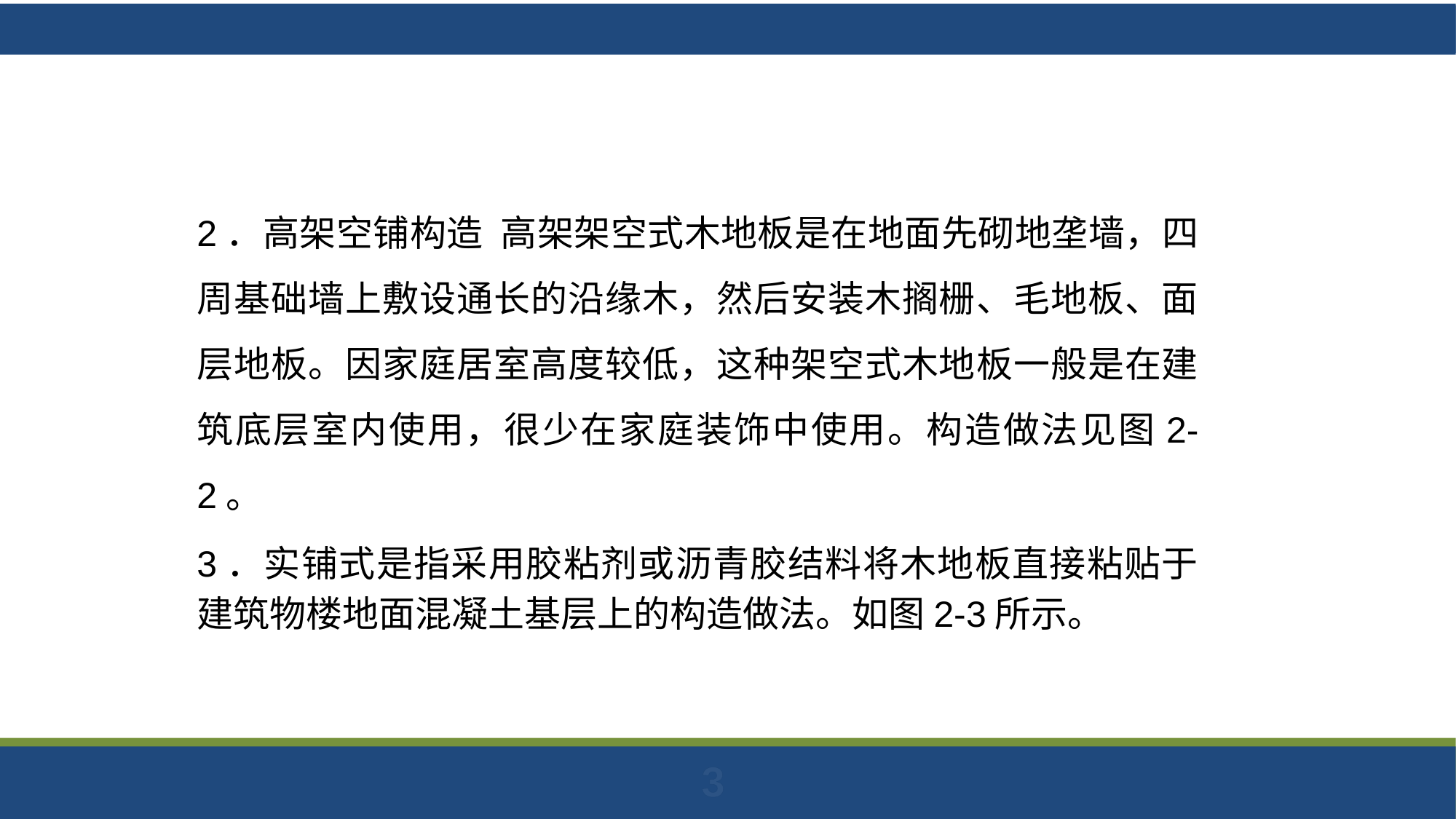

2．高架空铺构造  高架架空式木地板是在地面先砌地垄墙，四周基础墙上敷设通长的沿缘木，然后安装木搁栅、毛地板、面层地板。因家庭居室高度较低，这种架空式木地板一般是在建筑底层室内使用，很少在家庭装饰中使用。构造做法见图2-2。
3．实铺式是指采用胶粘剂或沥青胶结料将木地板直接粘贴于建筑物楼地面混凝土基层上的构造做法。如图2-3所示。

3